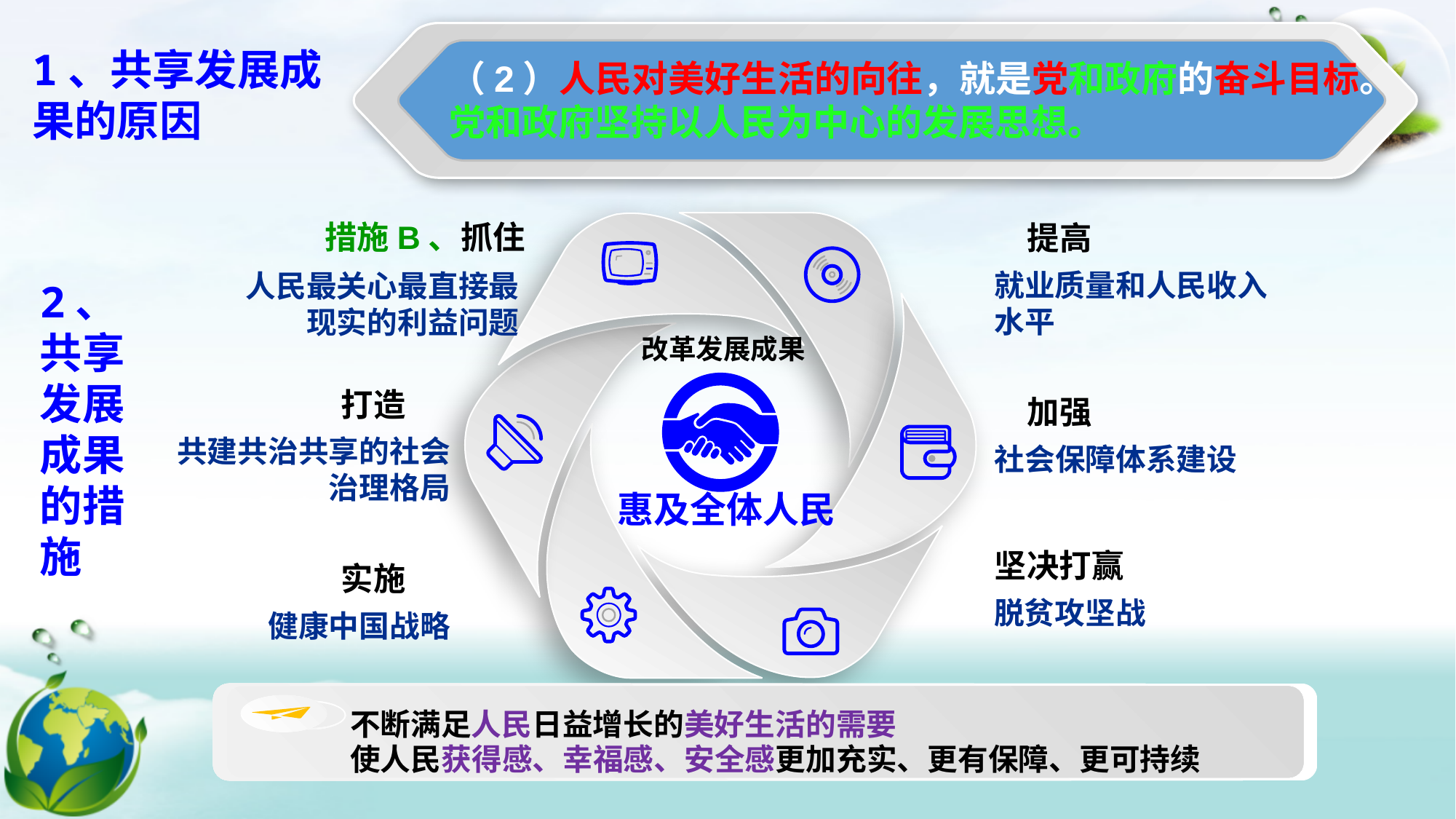

（2）人民对美好生活的向往，就是党和政府的奋斗目标。党和政府坚持以人民为中心的发展思想。
1、共享发展成果的原因

措施B、抓住
人民最关心最直接最现实的利益问题
提高
就业质量和人民收入水平
2、共享发展成果的措施

改革发展成果

打造
共建共治共享的社会治理格局
加强
社会保障体系建设

惠及全体人民

坚决打赢
脱贫攻坚战
实施
健康中国战略

不断满足人民日益增长的美好生活的需要

使人民获得感、幸福感、安全感更加充实、更有保障、更可持续